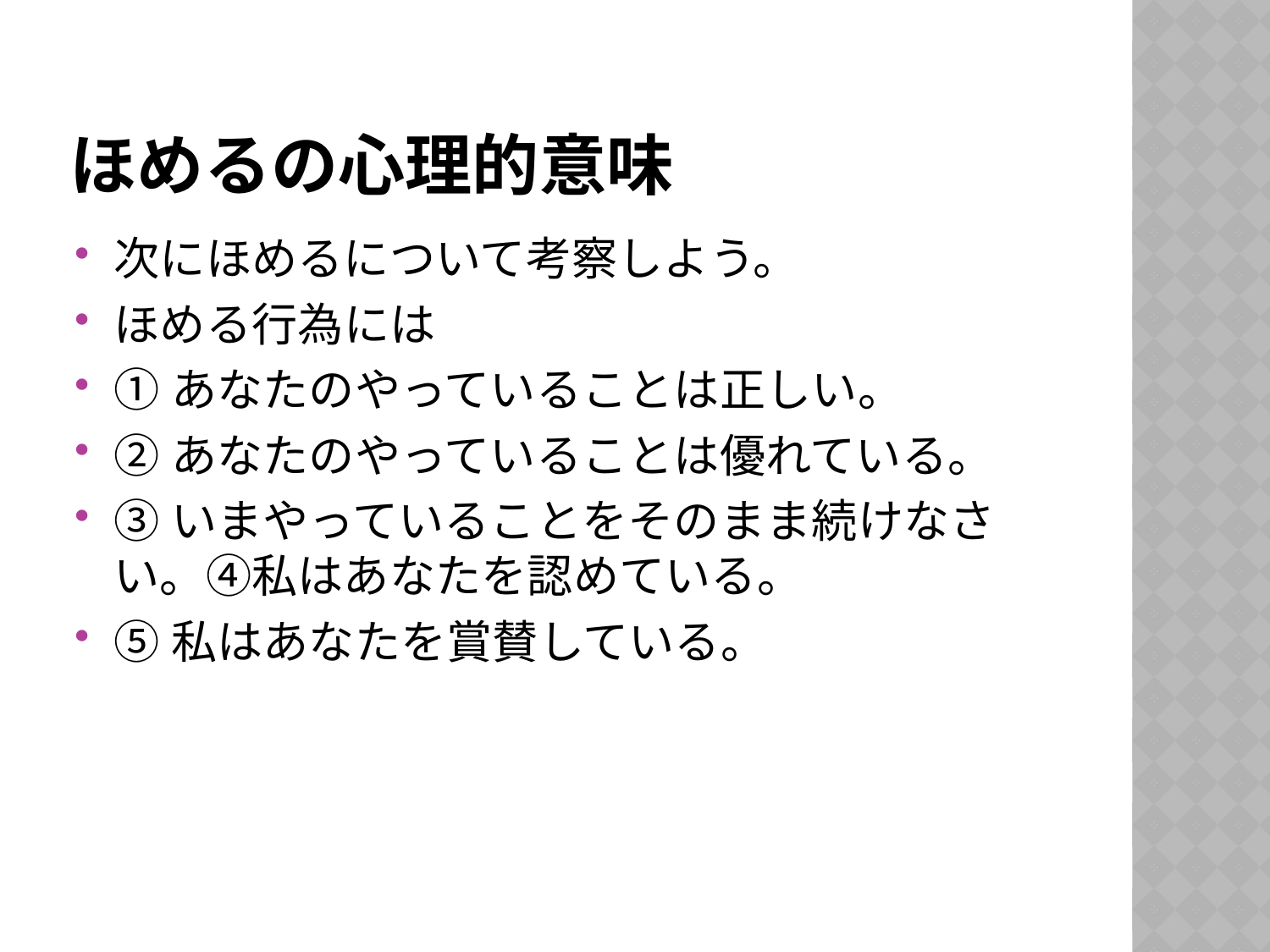

# ほめるの心理的意味
次にほめるについて考察しよう。
ほめる行為には
①あなたのやっていることは正しい。
②あなたのやっていることは優れている。
③いまやっていることをそのまま続けなさい。④私はあなたを認めている。
⑤私はあなたを賞賛している。